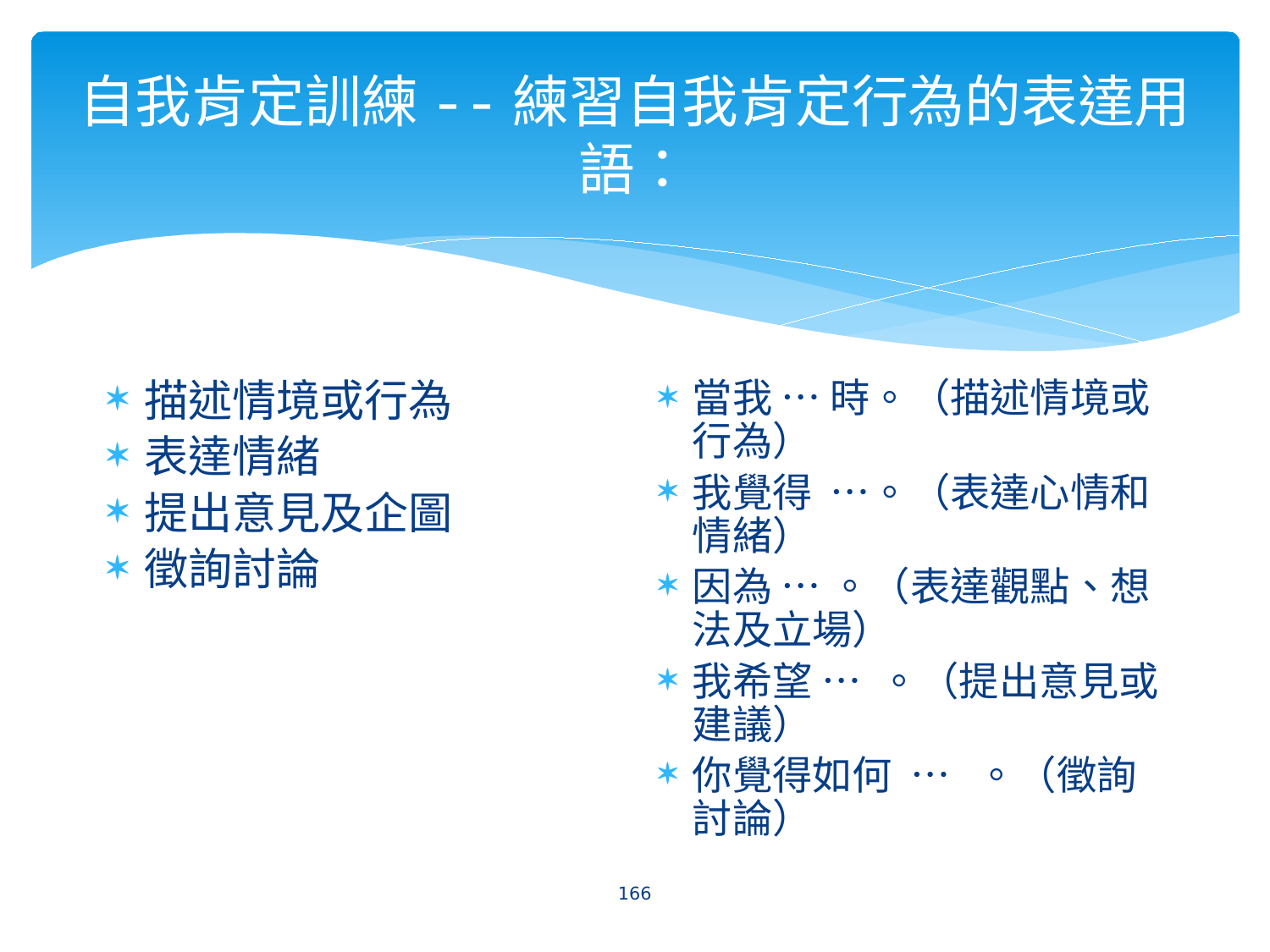

# 自我肯定訓練--練習自我肯定行為的表達用語：
描述情境或行為
表達情緒
提出意見及企圖
徵詢討論
當我 … 時。（描述情境或行為）
我覺得  …。（表達心情和情緒）
因為 … 。（表達觀點、想法及立場）
我希望 …  。（提出意見或建議）
你覺得如何  …   。（徵詢討論）

166